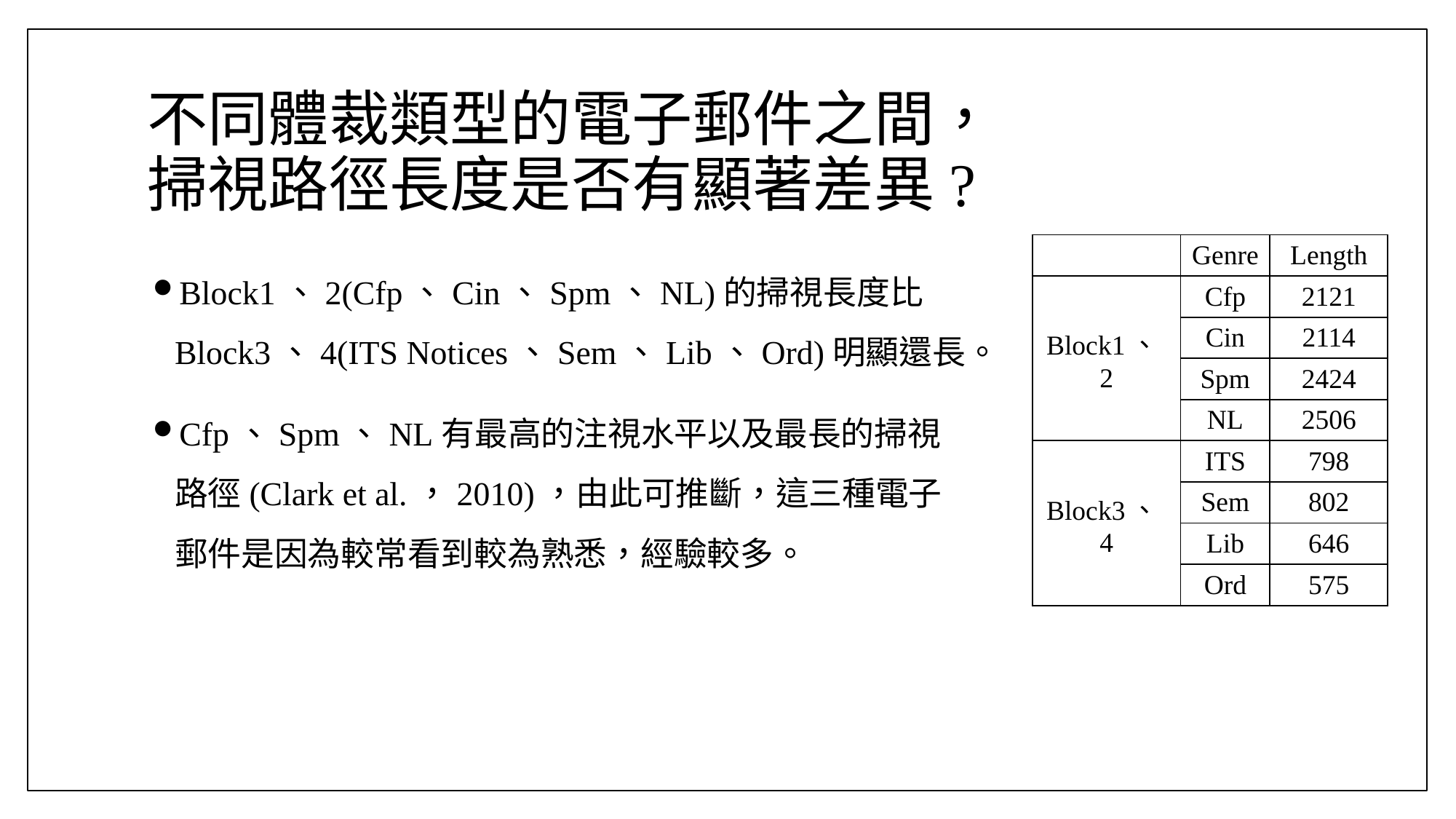

# 不同體裁類型的電子郵件之間， 掃視路徑長度是否有顯著差異?
|  | Genre | Length |
| --- | --- | --- |
| Block1、2 | Cfp | 2121 |
|  | Cin | 2114 |
|  | Spm | 2424 |
|  | NL | 2506 |
| Block3、4 | ITS | 798 |
|  | Sem | 802 |
|  | Lib | 646 |
|  | Ord | 575 |
Block1、2(Cfp、Cin、Spm、NL)的掃視長度比Block3、4(ITS Notices、Sem、Lib、Ord)明顯還長。
Cfp、Spm、NL有最高的注視水平以及最長的掃視路徑(Clark et al.，2010)，由此可推斷，這三種電子郵件是因為較常看到較為熟悉，經驗較多。